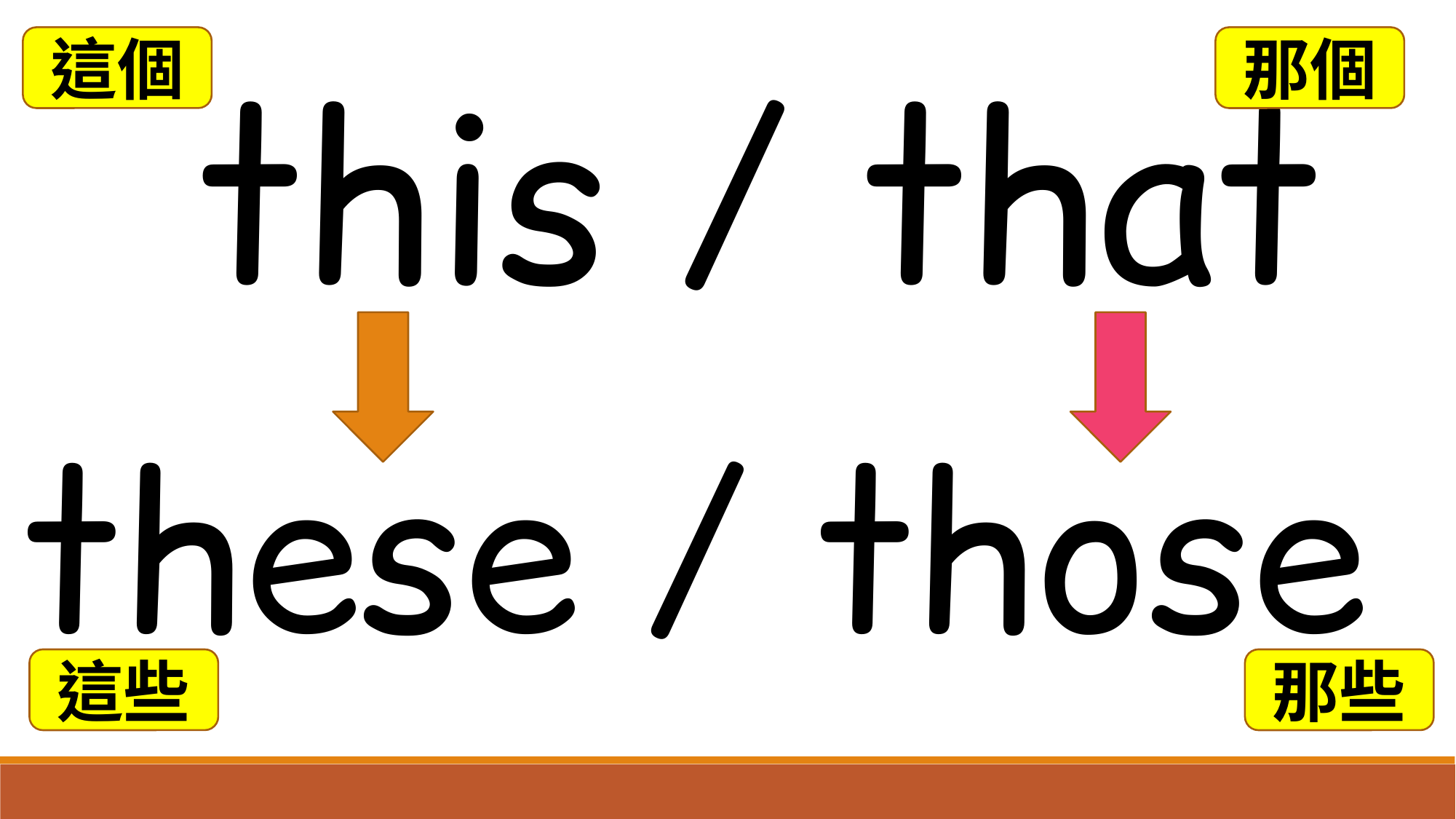

這個
那個
this / that

these / those
這些
那些